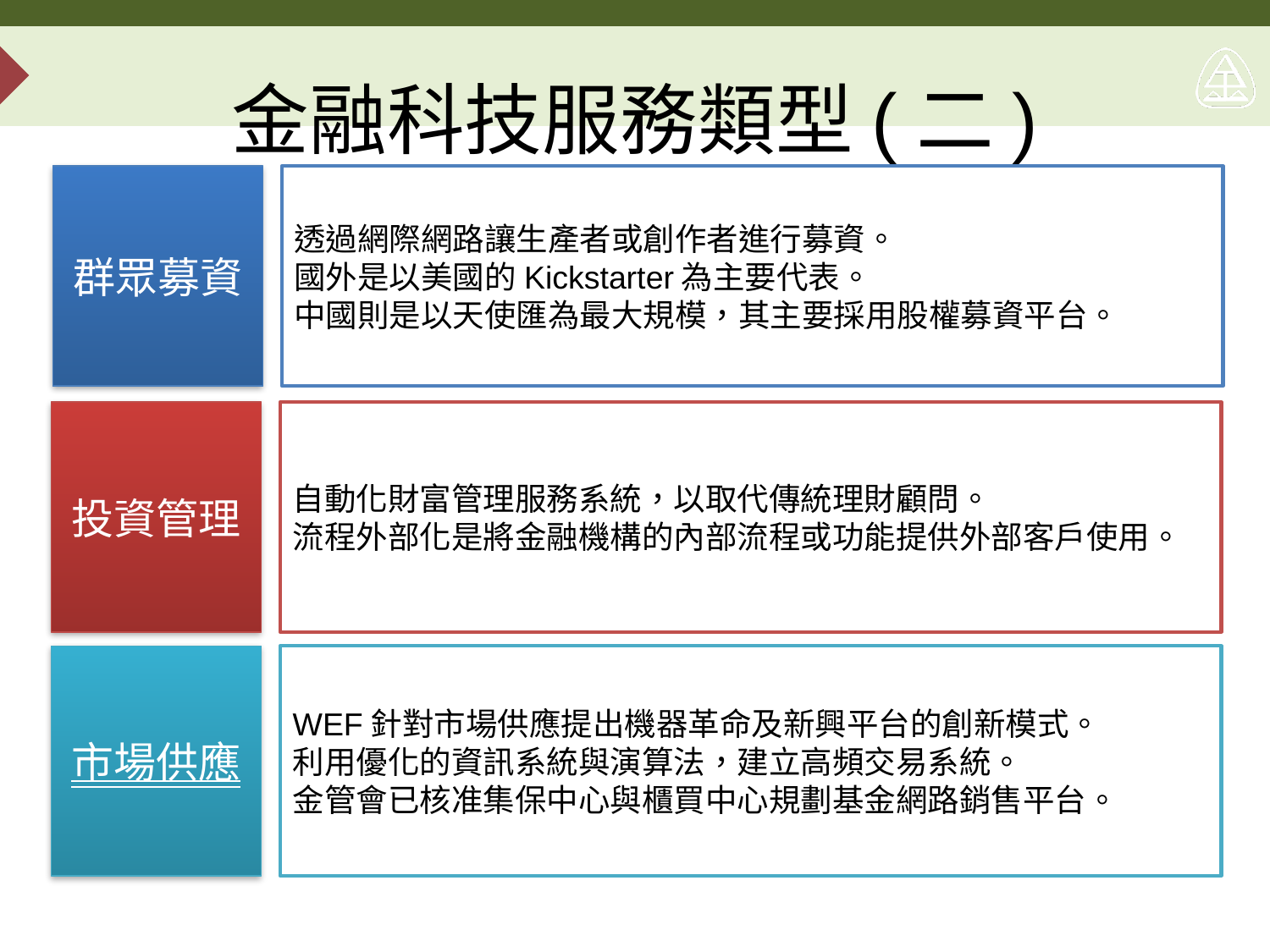

# 金融科技服務類型(二)
群眾募資
透過網際網路讓生產者或創作者進行募資。
國外是以美國的Kickstarter為主要代表。
中國則是以天使匯為最大規模，其主要採用股權募資平台。
投資管理
自動化財富管理服務系統，以取代傳統理財顧問。
流程外部化是將金融機構的內部流程或功能提供外部客戶使用。
市場供應
WEF針對市場供應提出機器革命及新興平台的創新模式。
利用優化的資訊系統與演算法，建立高頻交易系統。
金管會已核准集保中心與櫃買中心規劃基金網路銷售平台。